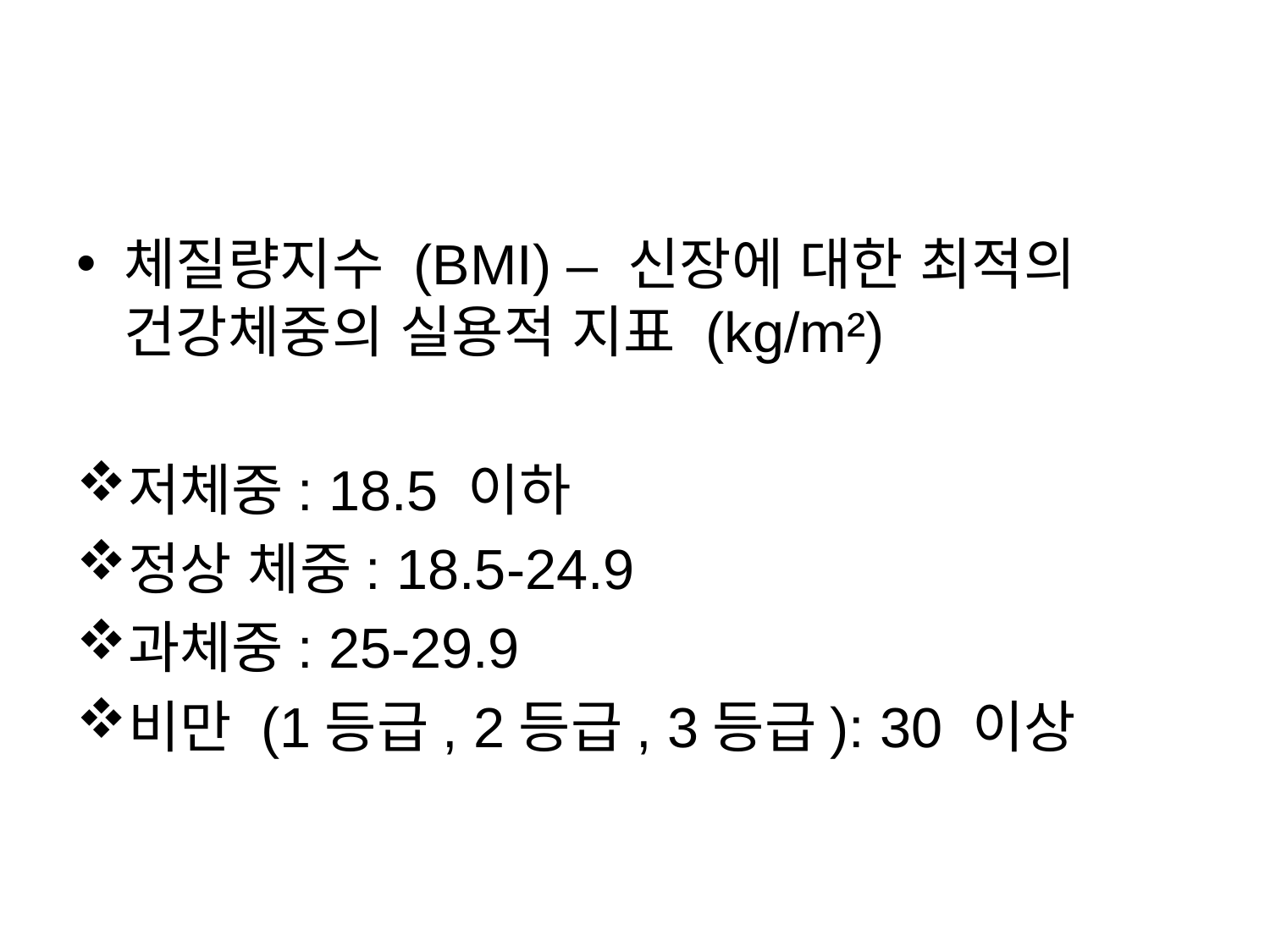

#
체질량지수 (BMI) – 신장에 대한 최적의 건강체중의 실용적 지표 (kg/m²)

저체중: 18.5 이하
정상 체중: 18.5-24.9
과체중: 25-29.9
비만 (1등급, 2등급, 3등급): 30 이상